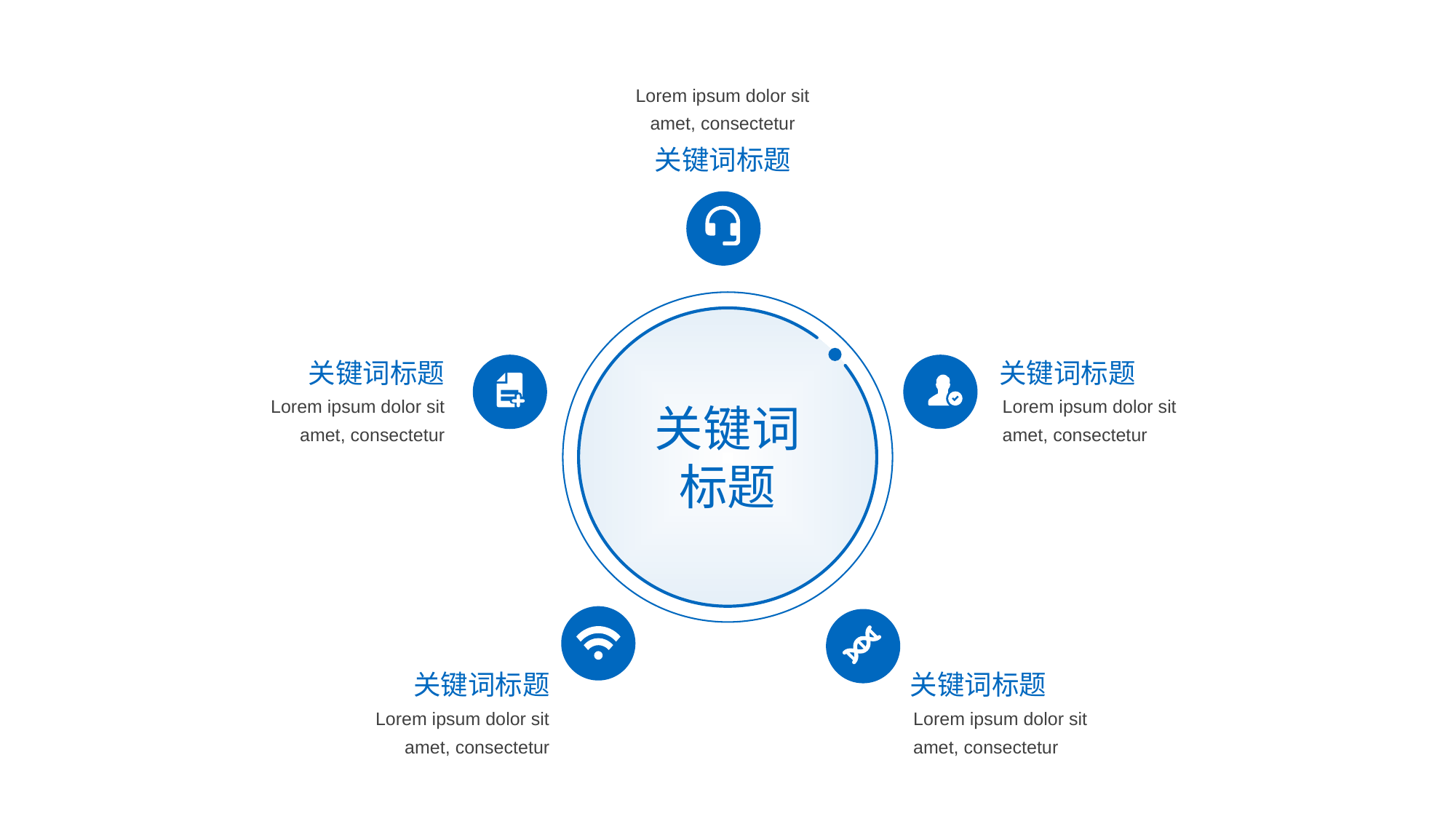

Lorem ipsum dolor sit amet, consectetur
关键词标题

关键词标题
关键词标题

Lorem ipsum dolor sit amet, consectetur
Lorem ipsum dolor sit amet, consectetur
关键词
标题

关键词标题
关键词标题
Lorem ipsum dolor sit amet, consectetur
Lorem ipsum dolor sit amet, consectetur